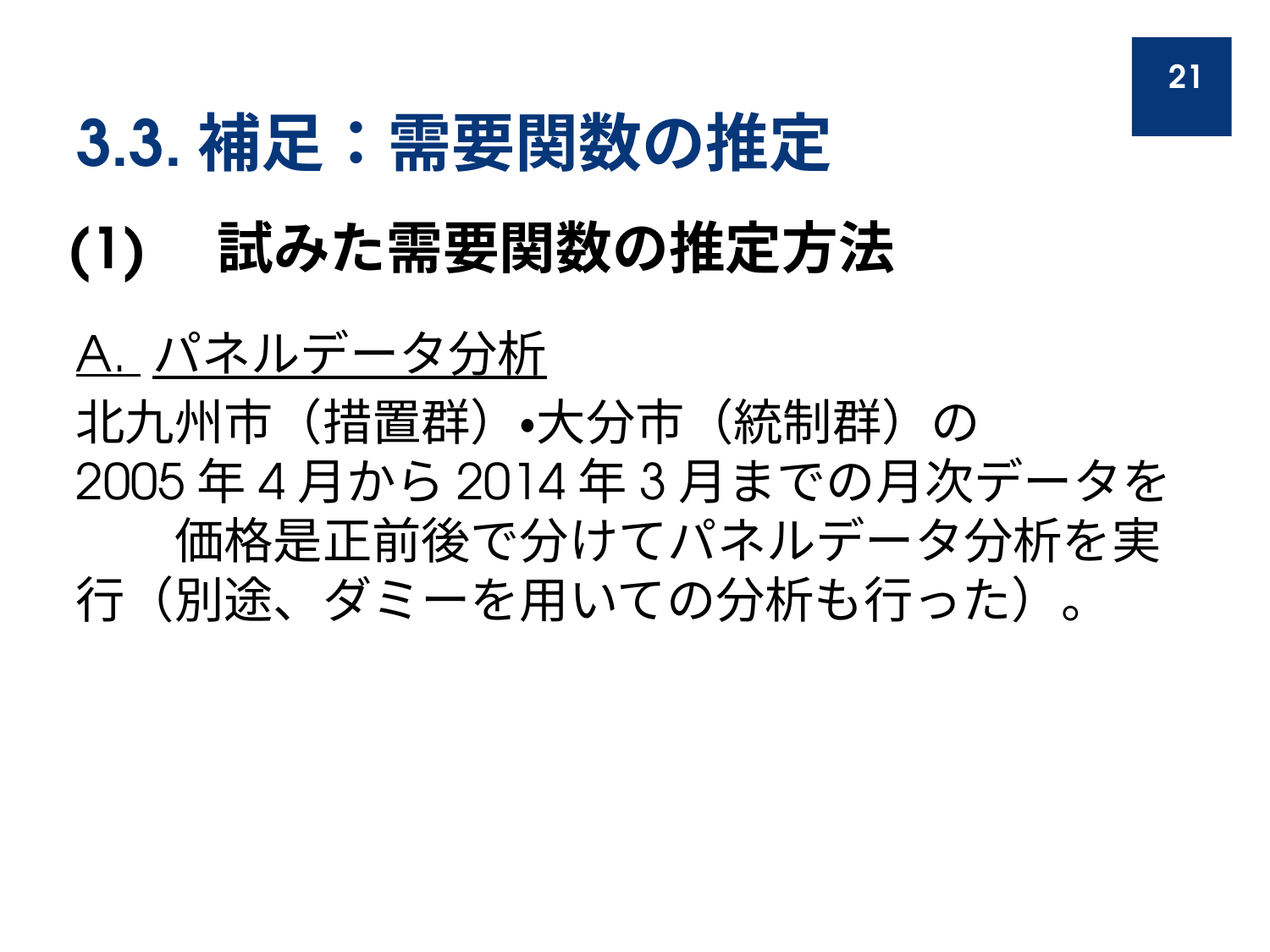

21
# 3.3.補足：需要関数の推定
(1)　試みた需要関数の推定方法
A. パネルデータ分析
北九州市（措置群）・大分市（統制群）の　　　2005年4月から2014年3月までの月次データを　　価格是正前後で分けてパネルデータ分析を実行（別途、ダミーを用いての分析も行った）。